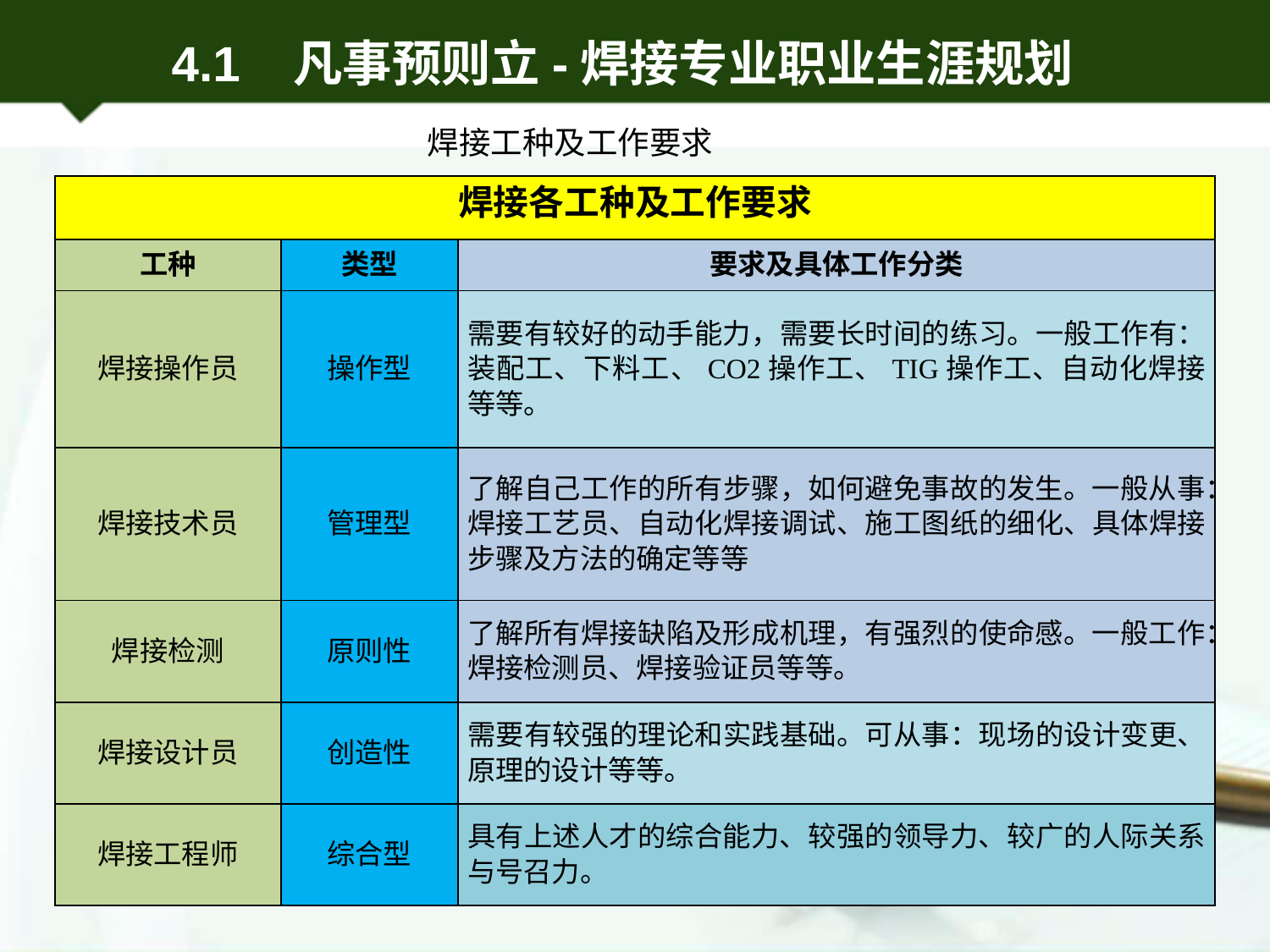

4.1   凡事预则立-焊接专业职业生涯规划
焊接工种及工作要求
| 焊接各工种及工作要求 |  |  |
| --- | --- | --- |
| 工种 | 类型 | 要求及具体工作分类 |
| 焊接操作员 | 操作型 | 需要有较好的动手能力，需要长时间的练习。一般工作有：装配工、下料工、CO2操作工、TIG操作工、自动化焊接等等。 |
| 焊接技术员 | 管理型 | 了解自己工作的所有步骤，如何避免事故的发生。一般从事：焊接工艺员、自动化焊接调试、施工图纸的细化、具体焊接步骤及方法的确定等等 |
| 焊接检测 | 原则性 | 了解所有焊接缺陷及形成机理，有强烈的使命感。一般工作：焊接检测员、焊接验证员等等。 |
| 焊接设计员 | 创造性 | 需要有较强的理论和实践基础。可从事：现场的设计变更、原理的设计等等。 |
| 焊接工程师 | 综合型 | 具有上述人才的综合能力、较强的领导力、较广的人际关系与号召力。 |